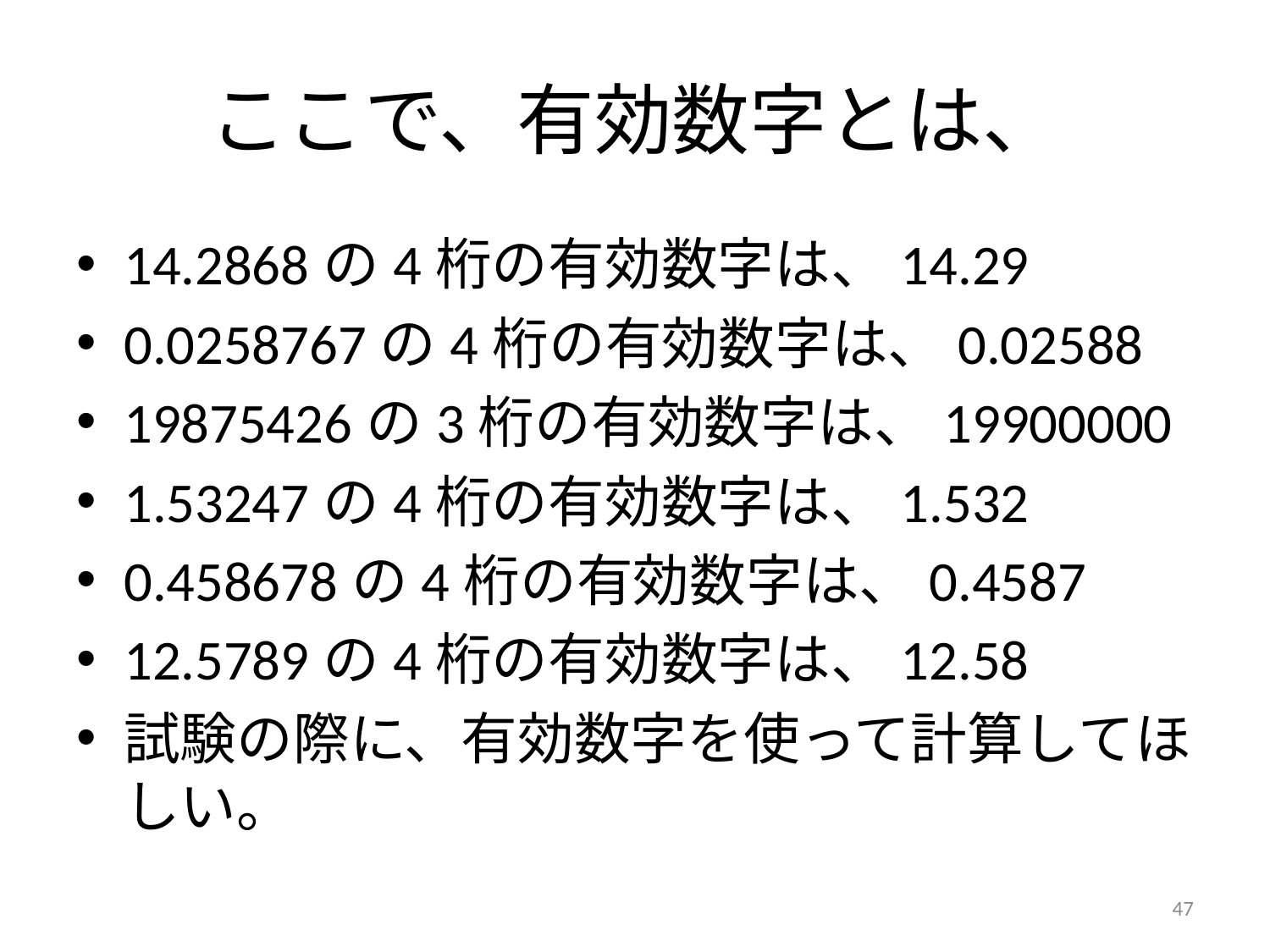

# ここで、有効数字とは、
14.2868の4桁の有効数字は、14.29
0.0258767の4桁の有効数字は、0.02588
19875426の3桁の有効数字は、19900000
1.53247の4桁の有効数字は、1.532
0.458678の4桁の有効数字は、0.4587
12.5789の4桁の有効数字は、12.58
試験の際に、有効数字を使って計算してほしい。

47